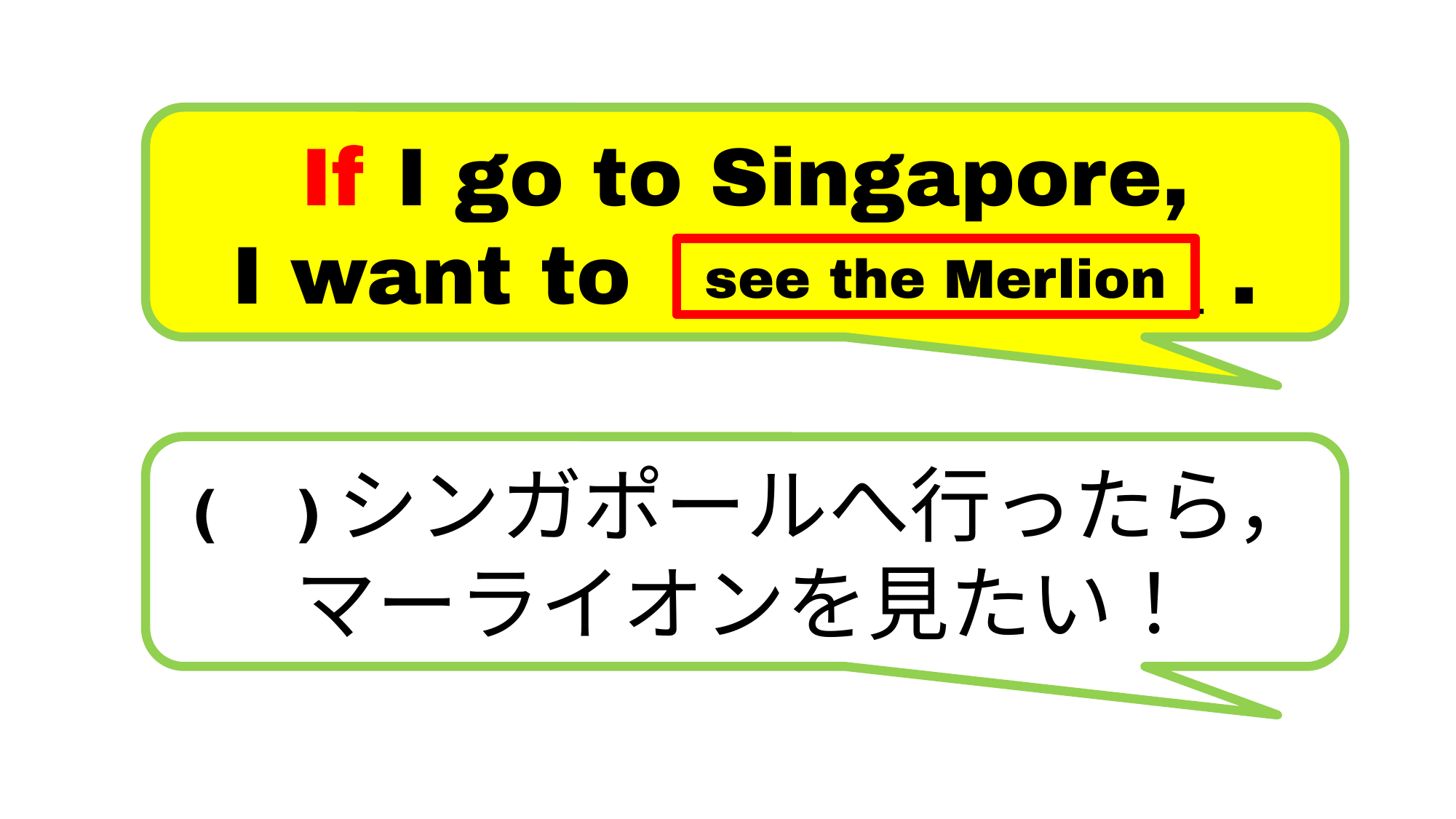

If I go to Singapore,
I want to         ________ .
see the Merlion
もしシンガポールへ行ったら，
マーライオンを見たい！
(    )